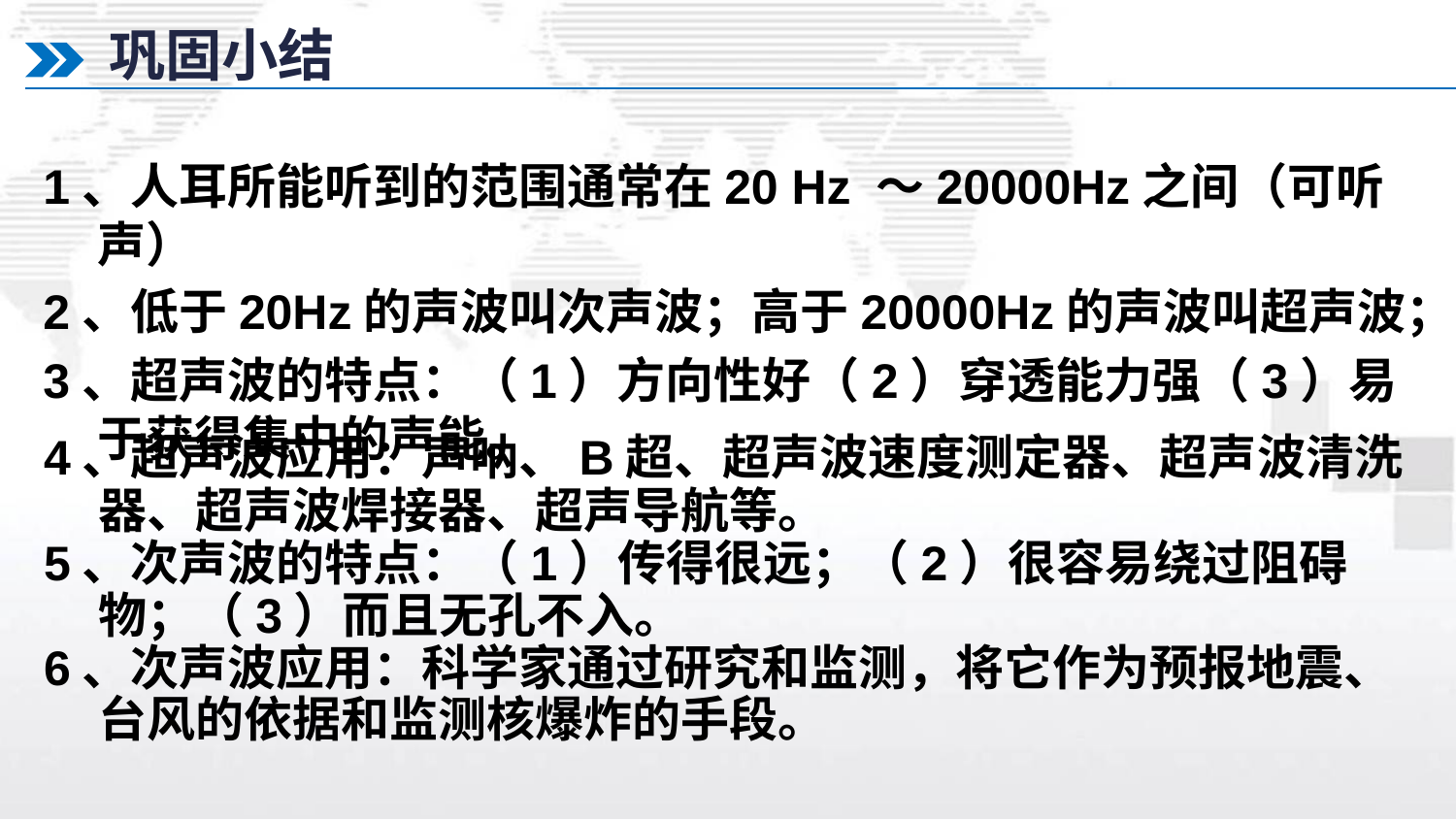

# 巩固小结
1、人耳所能听到的范围通常在20 Hz ～20000Hz之间（可听声）
2、低于20Hz的声波叫次声波；高于20000Hz的声波叫超声波；
3、超声波的特点：（1）方向性好（2）穿透能力强（3）易于获得集中的声能。
4、超声波应用：声呐、B超、超声波速度测定器、超声波清洗器、超声波焊接器、超声导航等。
5、次声波的特点：（1）传得很远；（2）很容易绕过阻碍物；（3）而且无孔不入。
6、次声波应用：科学家通过研究和监测，将它作为预报地震、台风的依据和监测核爆炸的手段。